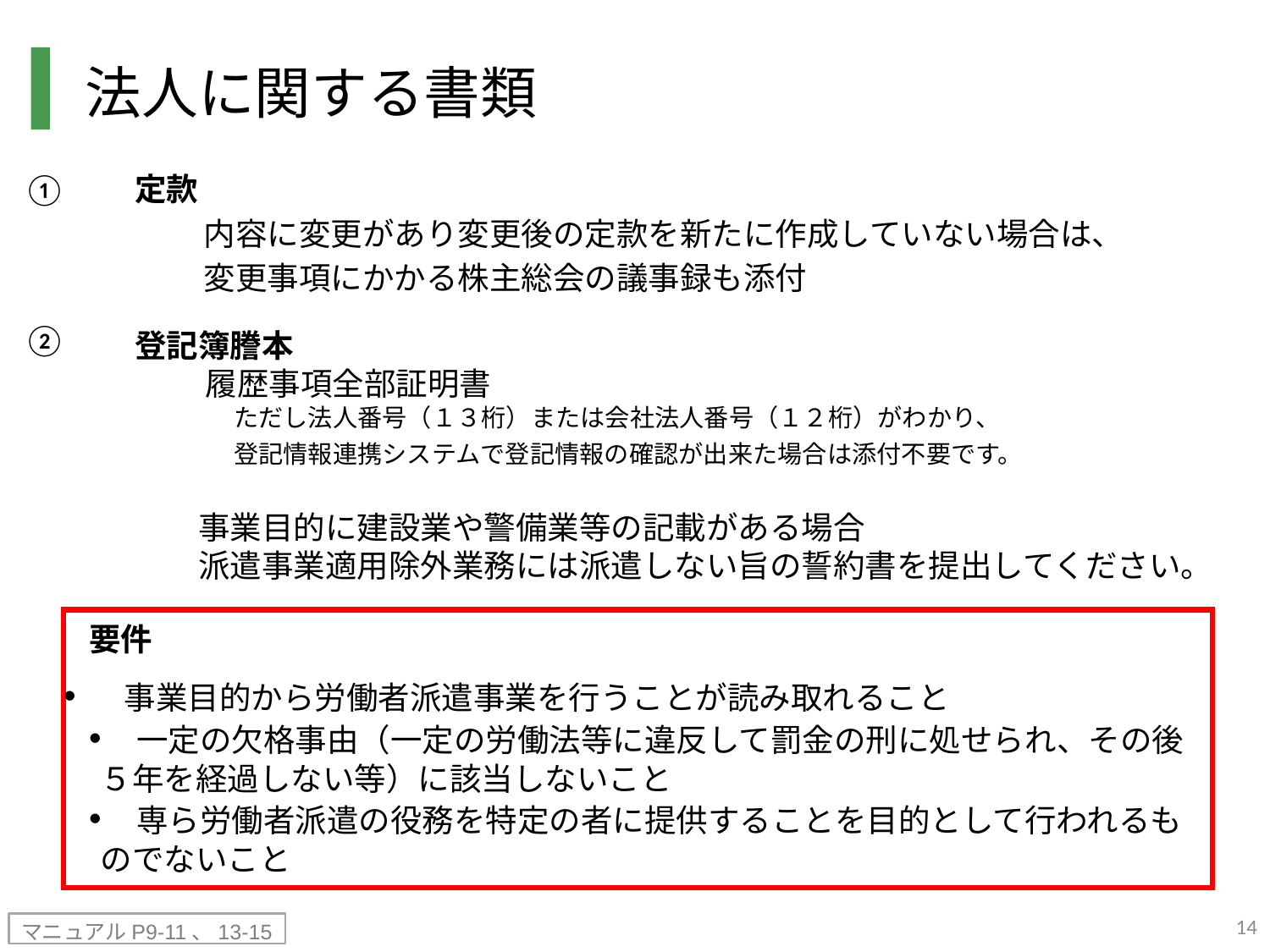

# 法人に関する書類
定款
　内容に変更があり変更後の定款を新たに作成していない場合は、
　変更事項にかかる株主総会の議事録も添付
登記簿謄本
　　 履歴事項全部証明書
　　　　ただし法人番号（１３桁）または会社法人番号（１２桁）がわかり、
　　　　登記情報連携システムで登記情報の確認が出来た場合は添付不要です。

　　事業目的に建設業や警備業等の記載がある場合
　　派遣事業適用除外業務には派遣しない旨の誓約書を提出してください。
①
②
要件

　事業目的から労働者派遣事業を行うことが読み取れること
　一定の欠格事由（一定の労働法等に違反して罰金の刑に処せられ、その後５年を経過しない等）に該当しないこと
　専ら労働者派遣の役務を特定の者に提供することを目的として行われるものでないこと
14
マニュアルP9-11、13-15